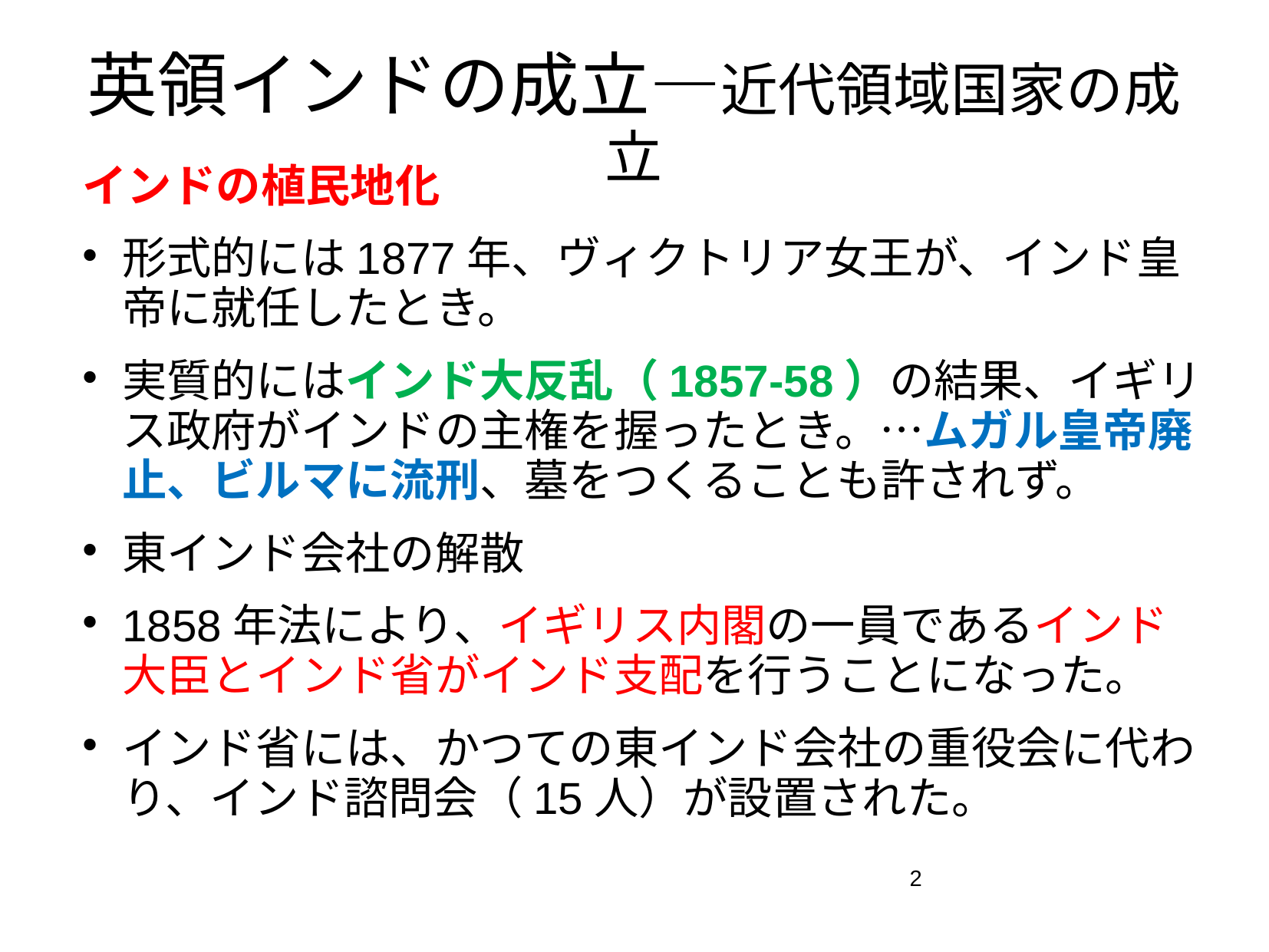

# 英領インドの成立―近代領域国家の成立
インドの植民地化
形式的には1877年、ヴィクトリア女王が、インド皇帝に就任したとき。
実質的にはインド大反乱（1857-58）の結果、イギリス政府がインドの主権を握ったとき。…ムガル皇帝廃止、ビルマに流刑、墓をつくることも許されず。
東インド会社の解散
1858年法により、イギリス内閣の一員であるインド大臣とインド省がインド支配を行うことになった。
インド省には、かつての東インド会社の重役会に代わり、インド諮問会（15人）が設置された。
2